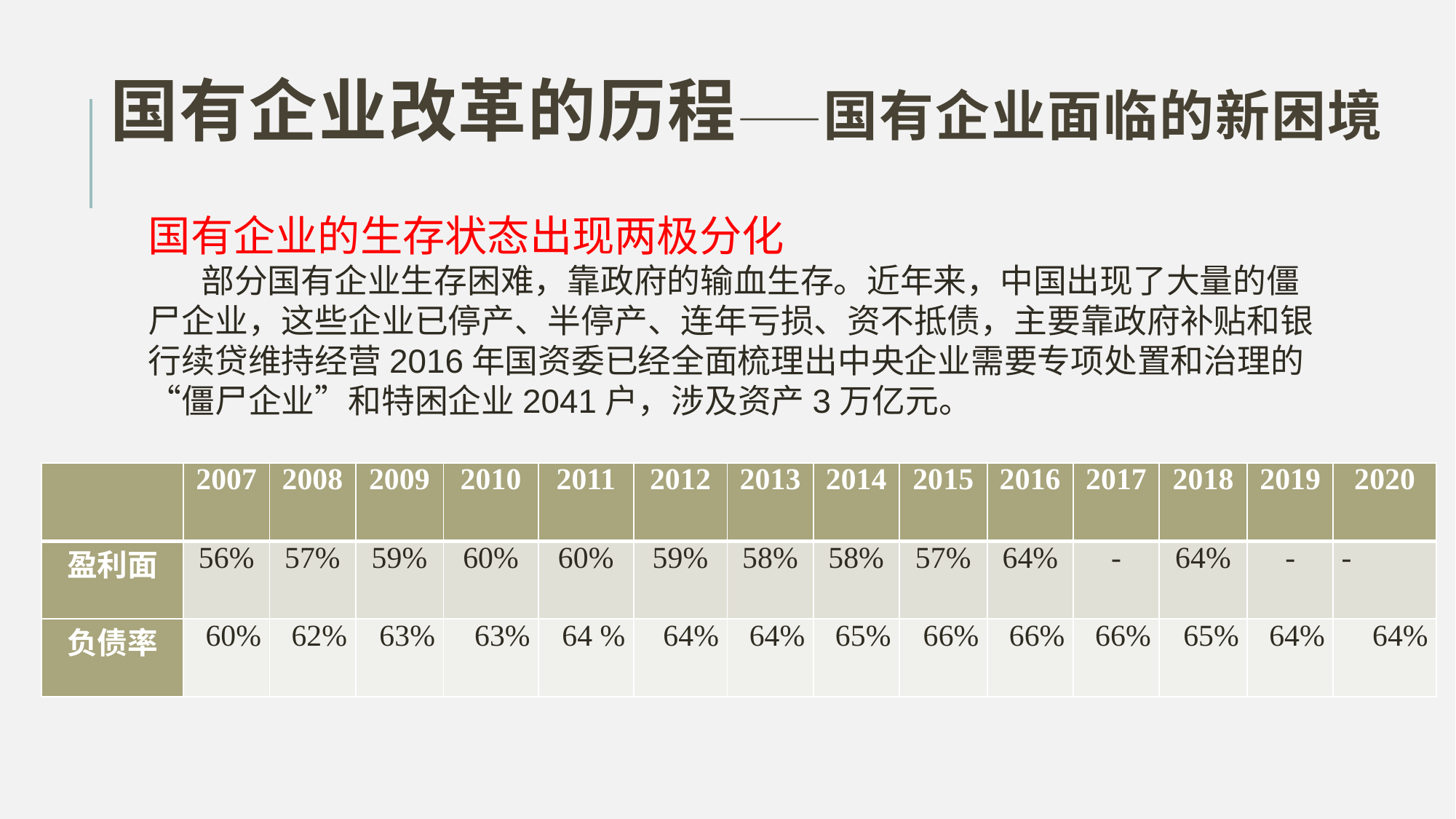

# 国有企业改革的历程——国有企业面临的新困境
国有企业的生存状态出现两极分化
      部分国有企业生存困难，靠政府的输血生存。近年来，中国出现了大量的僵尸企业，这些企业已停产、半停产、连年亏损、资不抵债，主要靠政府补贴和银行续贷维持经营2016年国资委已经全面梳理出中央企业需要专项处置和治理的“僵尸企业”和特困企业2041户，涉及资产3万亿元。
|  | 2007 | 2008 | 2009 | 2010 | 2011 | 2012 | 2013 | 2014 | 2015 | 2016 | 2017 | 2018 | 2019 | 2020 |
| --- | --- | --- | --- | --- | --- | --- | --- | --- | --- | --- | --- | --- | --- | --- |
| 盈利面 | 56% | 57% | 59% | 60% | 60% | 59% | 58% | 58% | 57% | 64% | - | 64% | - | - |
| 负债率 | 60% | 62% | 63% | 63% | 64 % | 64% | 64% | 65% | 66% | 66% | 66% | 65% | 64% | 64% |